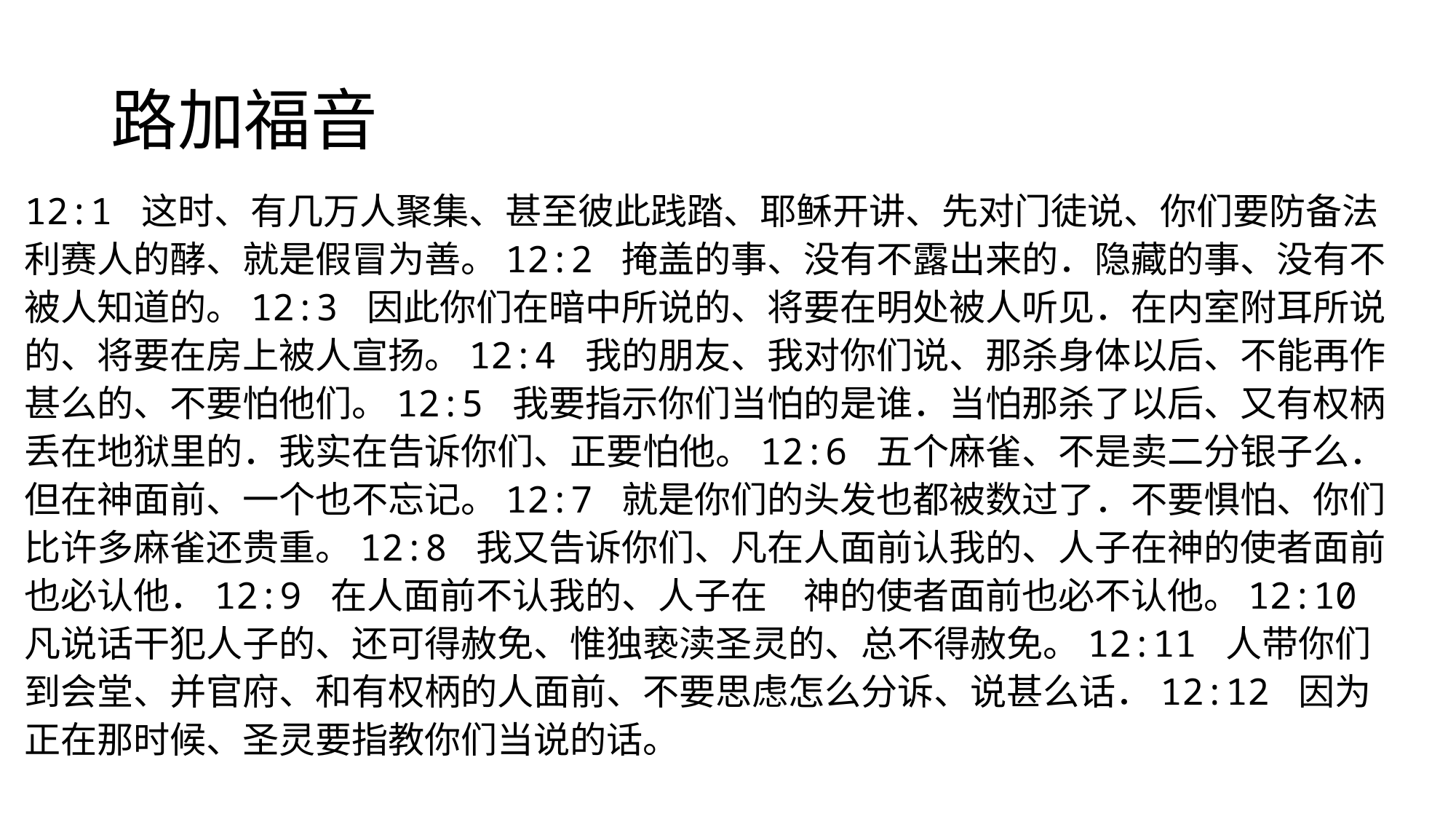

# 路加福音
12:1 这时、有几万人聚集、甚至彼此践踏、耶稣开讲、先对门徒说、你们要防备法利赛人的酵、就是假冒为善。12:2 掩盖的事、没有不露出来的．隐藏的事、没有不被人知道的。12:3 因此你们在暗中所说的、将要在明处被人听见．在内室附耳所说的、将要在房上被人宣扬。12:4 我的朋友、我对你们说、那杀身体以后、不能再作甚么的、不要怕他们。12:5 我要指示你们当怕的是谁．当怕那杀了以后、又有权柄丢在地狱里的．我实在告诉你们、正要怕他。12:6 五个麻雀、不是卖二分银子么．但在神面前、一个也不忘记。12:7 就是你们的头发也都被数过了．不要惧怕、你们比许多麻雀还贵重。12:8 我又告诉你们、凡在人面前认我的、人子在神的使者面前也必认他．12:9 在人面前不认我的、人子在　神的使者面前也必不认他。12:10 凡说话干犯人子的、还可得赦免、惟独亵渎圣灵的、总不得赦免。12:11 人带你们到会堂、并官府、和有权柄的人面前、不要思虑怎么分诉、说甚么话．12:12 因为正在那时候、圣灵要指教你们当说的话。